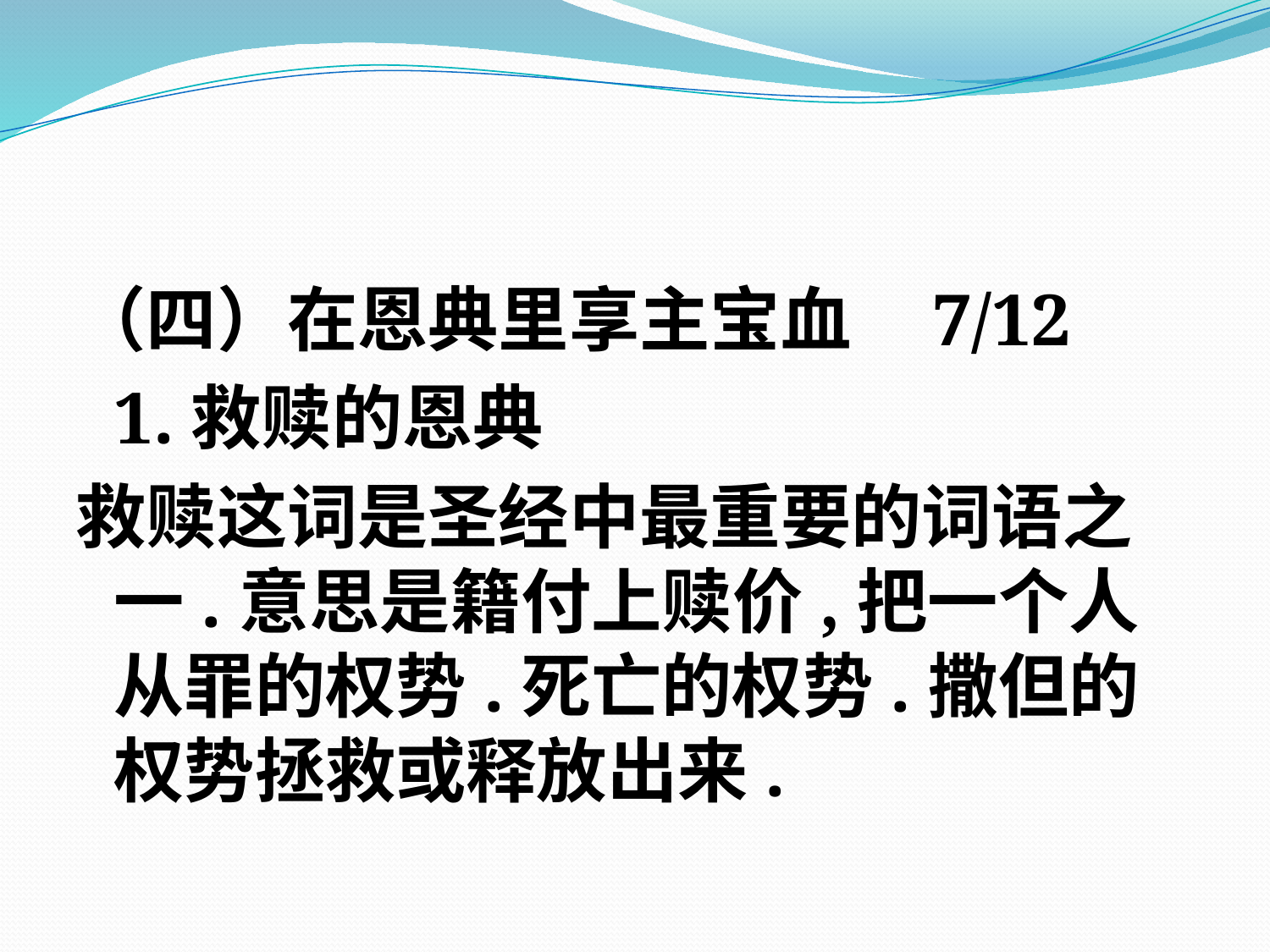

#
（四）在恩典里享主宝血    7/12
	1.救赎的恩典
救赎这词是圣经中最重要的词语之一.意思是籍付上赎价,把一个人从罪的权势.死亡的权势.撒但的权势拯救或释放出来.